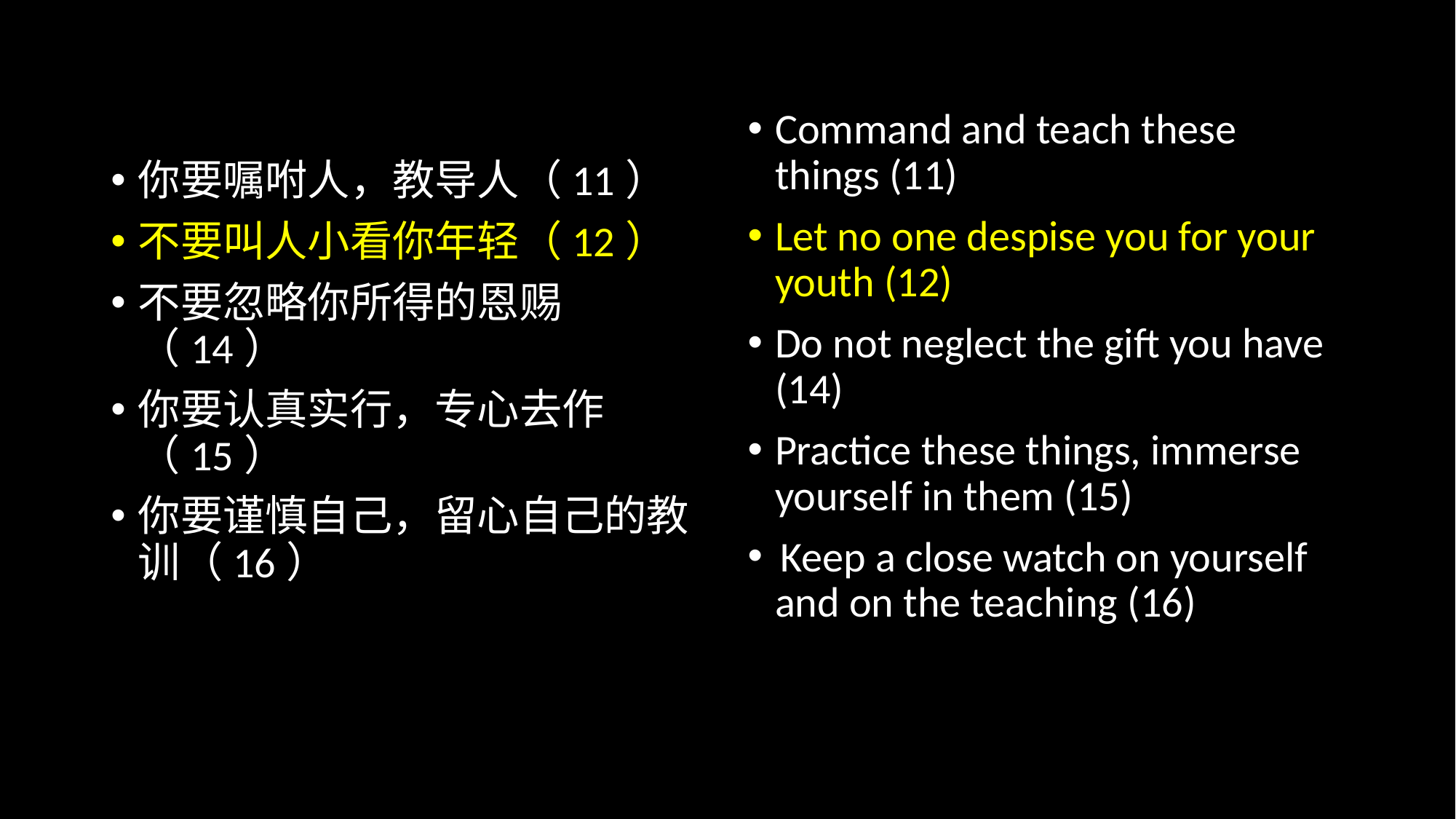

Command and teach these things (11)
Let no one despise you for your youth (12)
Do not neglect the gift you have (14)
Practice these things, immerse yourself in them (15)
 Keep a close watch on yourself and on the teaching (16)
你要嘱咐人，教导人（11）
不要叫人小看你年轻（12）
不要忽略你所得的恩赐（14）
你要认真实行，专心去作（15）
你要谨慎自己，留心自己的教训（16）